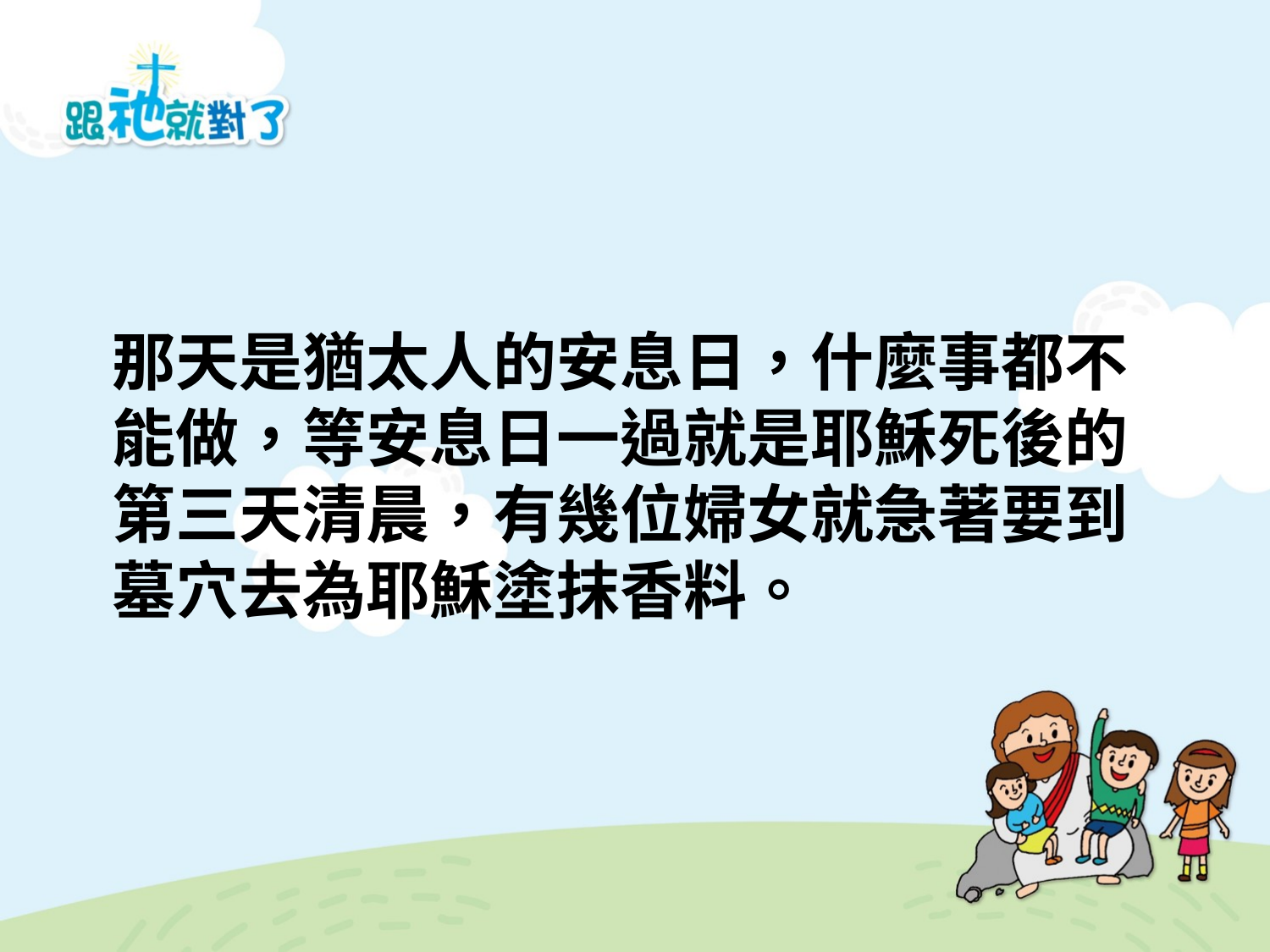

那天是猶太人的安息日，什麼事都不能做，等安息日一過就是耶穌死後的第三天清晨，有幾位婦女就急著要到墓穴去為耶穌塗抹香料。